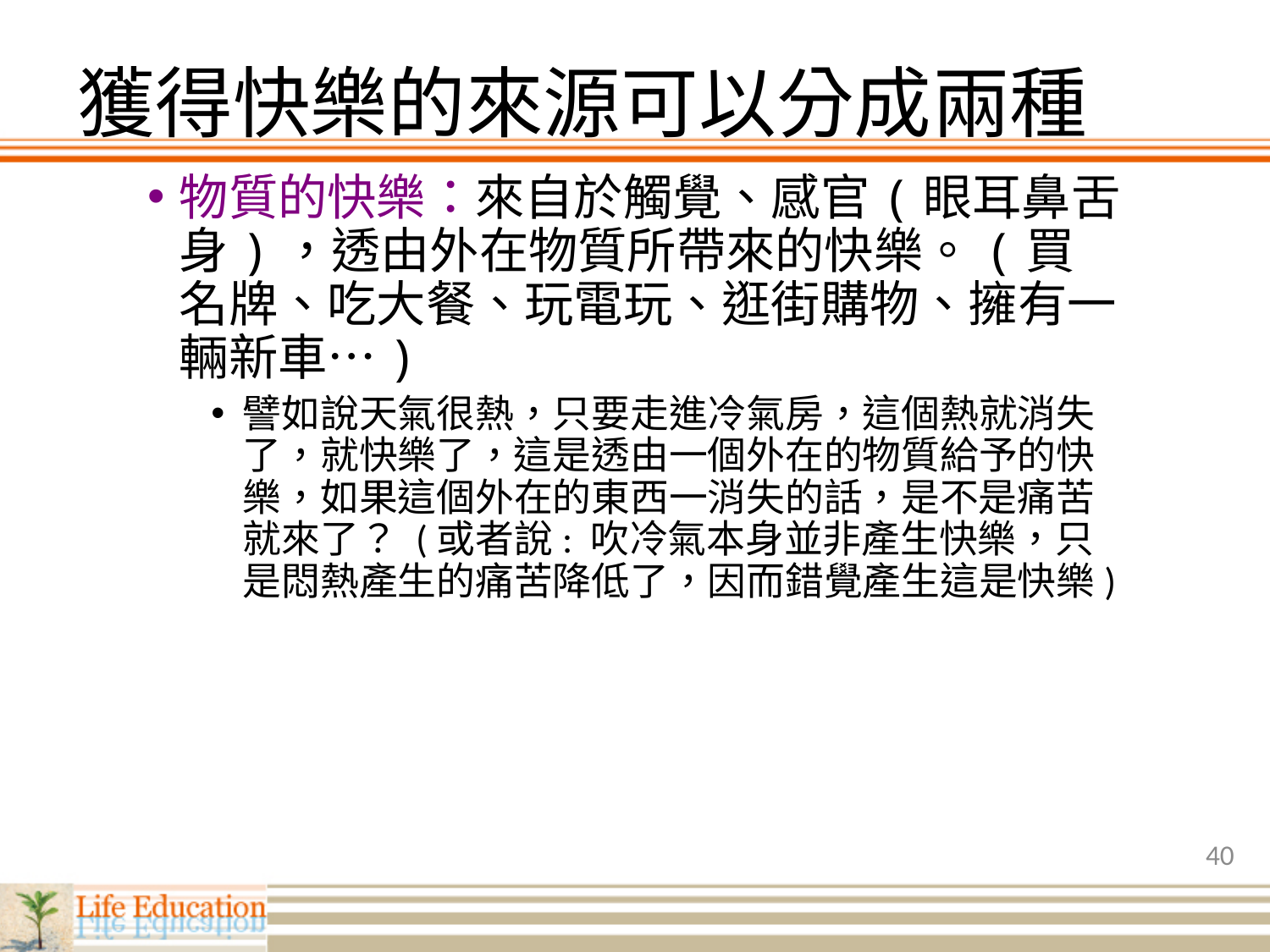

# 獲得快樂的來源可以分成兩種
物質的快樂：來自於觸覺、感官(眼耳鼻舌身)，透由外在物質所帶來的快樂。(買名牌、吃大餐、玩電玩、逛街購物、擁有一輛新車…)
譬如說天氣很熱，只要走進冷氣房，這個熱就消失了，就快樂了，這是透由一個外在的物質給予的快樂，如果這個外在的東西一消失的話，是不是痛苦就來了？ (或者說: 吹冷氣本身並非產生快樂，只是悶熱產生的痛苦降低了，因而錯覺產生這是快樂)
40